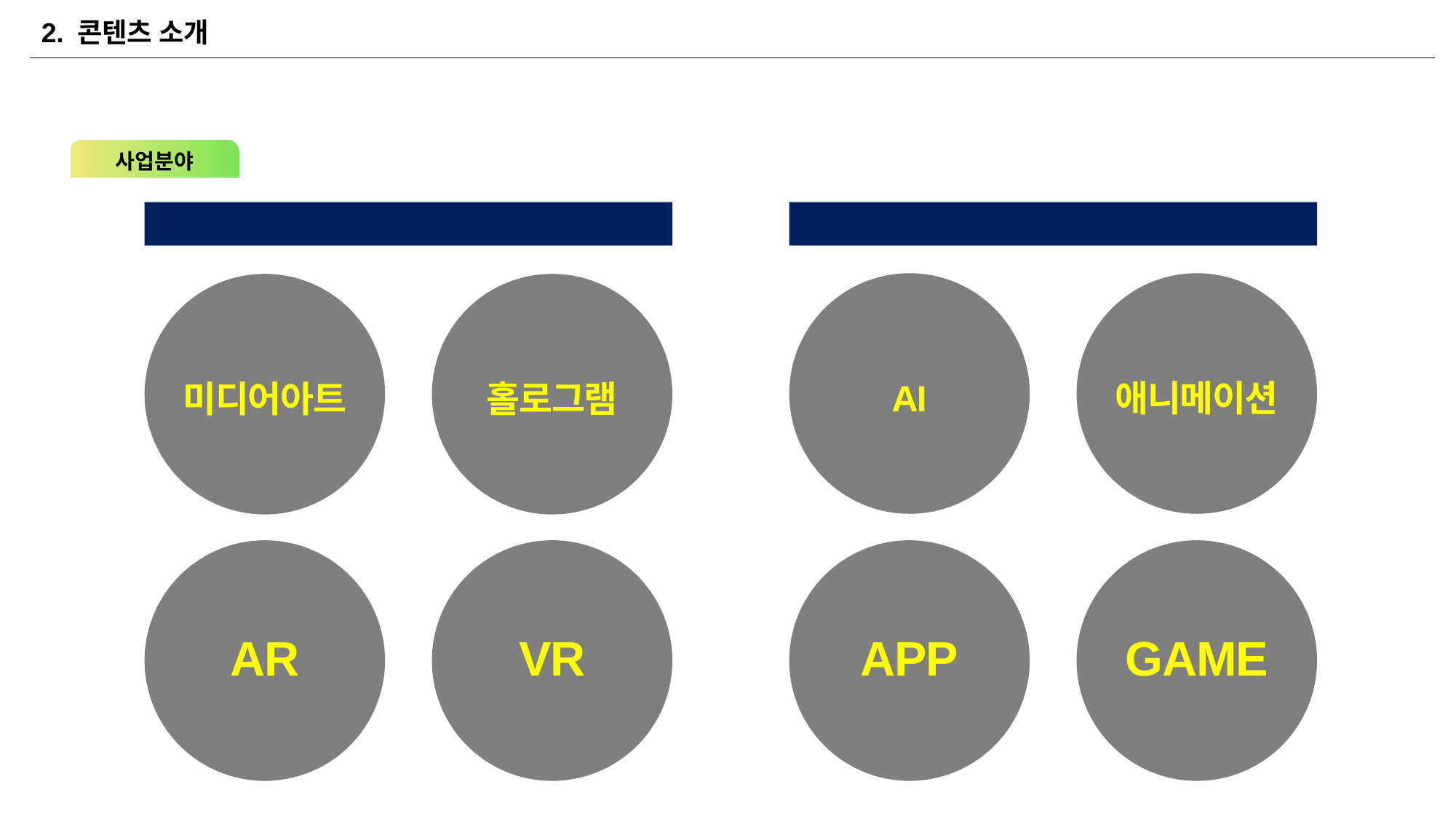

2. 콘텐츠 소개

사업분야
실감형 콘텐츠
디지털 콘텐츠

AI

애니메이션

미디어아트

홀로그램

AR
VR
APP
GAME